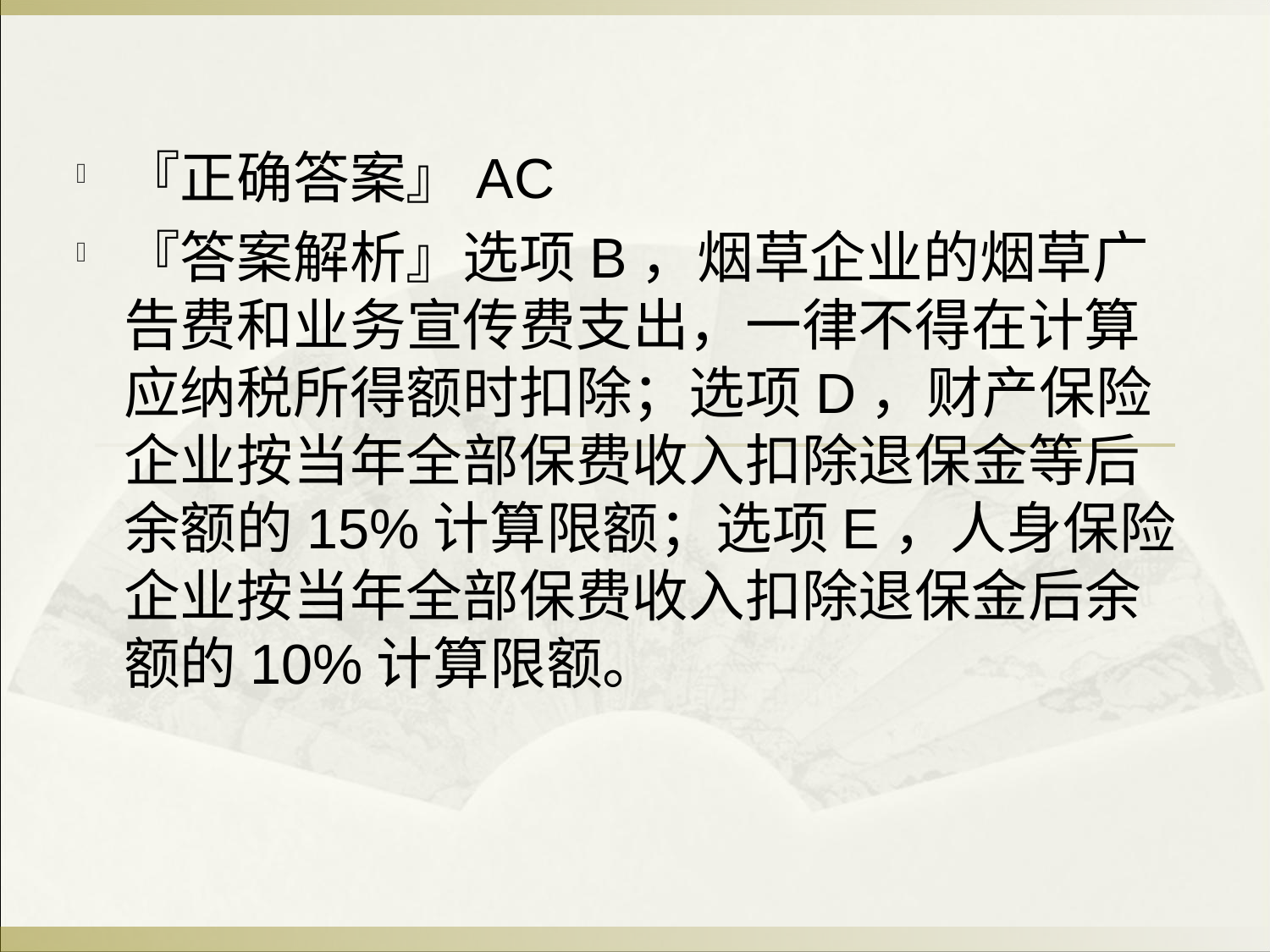

『正确答案』AC
『答案解析』选项B，烟草企业的烟草广告费和业务宣传费支出，一律不得在计算应纳税所得额时扣除；选项D，财产保险企业按当年全部保费收入扣除退保金等后余额的15%计算限额；选项E，人身保险企业按当年全部保费收入扣除退保金后余额的10%计算限额。